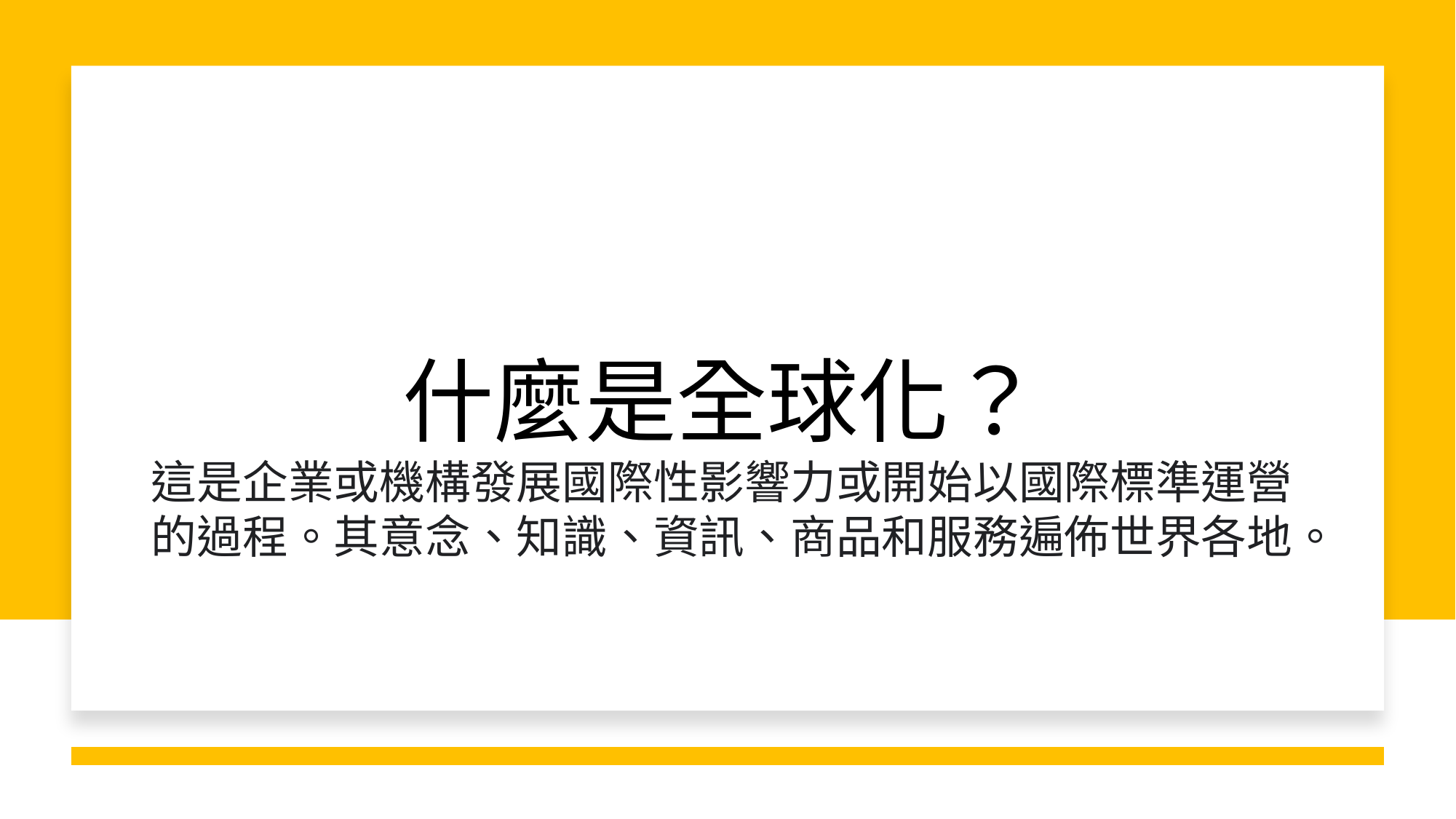

# 什麼是全球化？ 這是企業或機構發展國際性影響力或開始以國際標準運營的過程。其意念、知識、資訊、商品和服務遍佈世界各地。
5